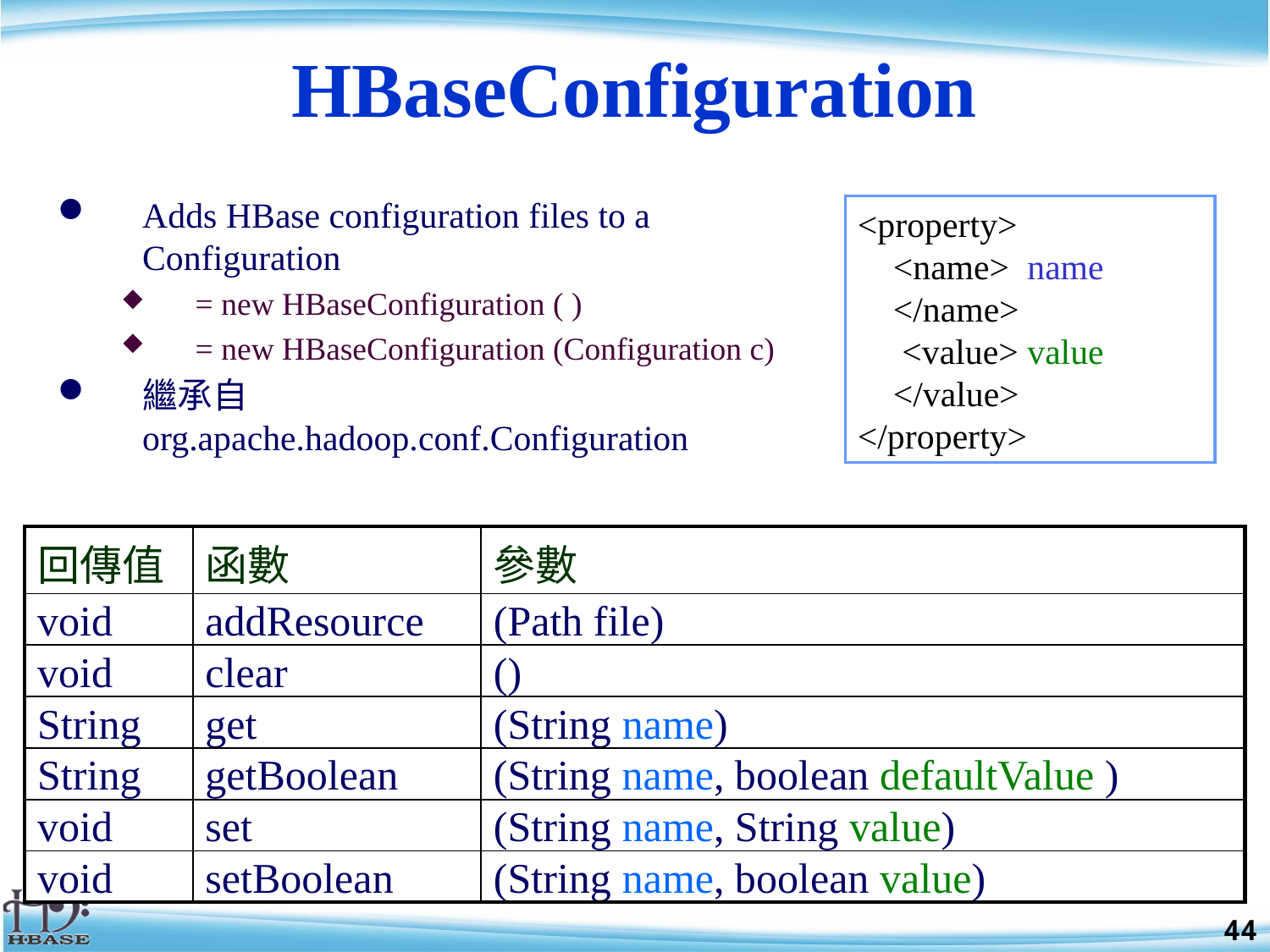

# HBaseConfiguration
Adds HBase configuration files to a Configuration
= new HBaseConfiguration ( )
= new HBaseConfiguration (Configuration c)
繼承自 org.apache.hadoop.conf.Configuration
<property>
    <name>  name
    </name>
     <value> value
    </value>
</property>
| 回傳值 | 函數 | 參數 |
| --- | --- | --- |
| void | addResource | (Path file) |
| void | clear | () |
| String | get | (String name) |
| String | getBoolean | (String name, boolean defaultValue ) |
| void | set | (String name, String value) |
| void | setBoolean | (String name, boolean value) |
44